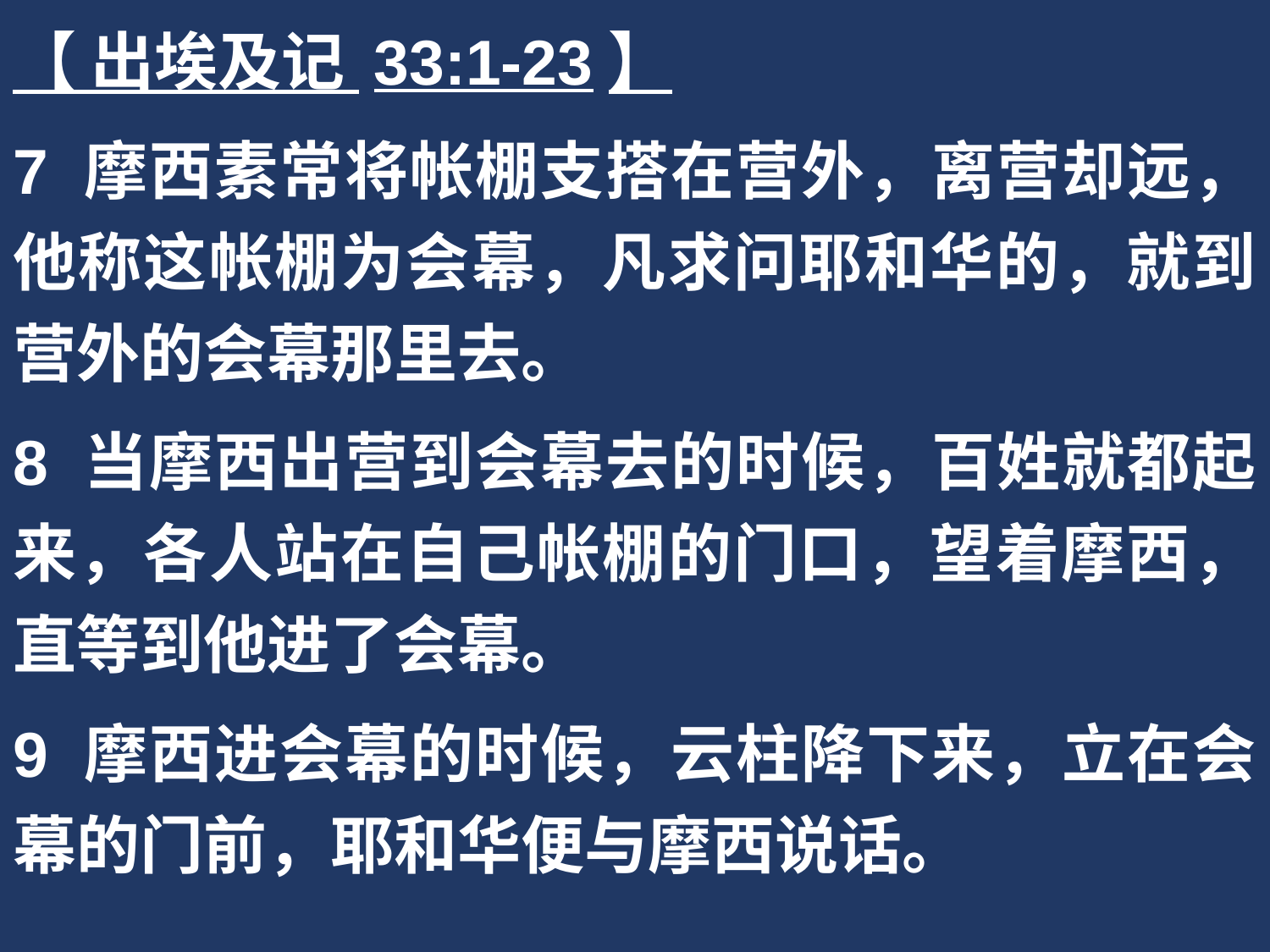

【 出埃及记 33:1-23】
7 摩西素常将帐棚支搭在营外，离营却远，他称这帐棚为会幕，凡求问耶和华的，就到营外的会幕那里去。
8 当摩西出营到会幕去的时候，百姓就都起来，各人站在自己帐棚的门口，望着摩西，直等到他进了会幕。
9 摩西进会幕的时候，云柱降下来，立在会幕的门前，耶和华便与摩西说话。